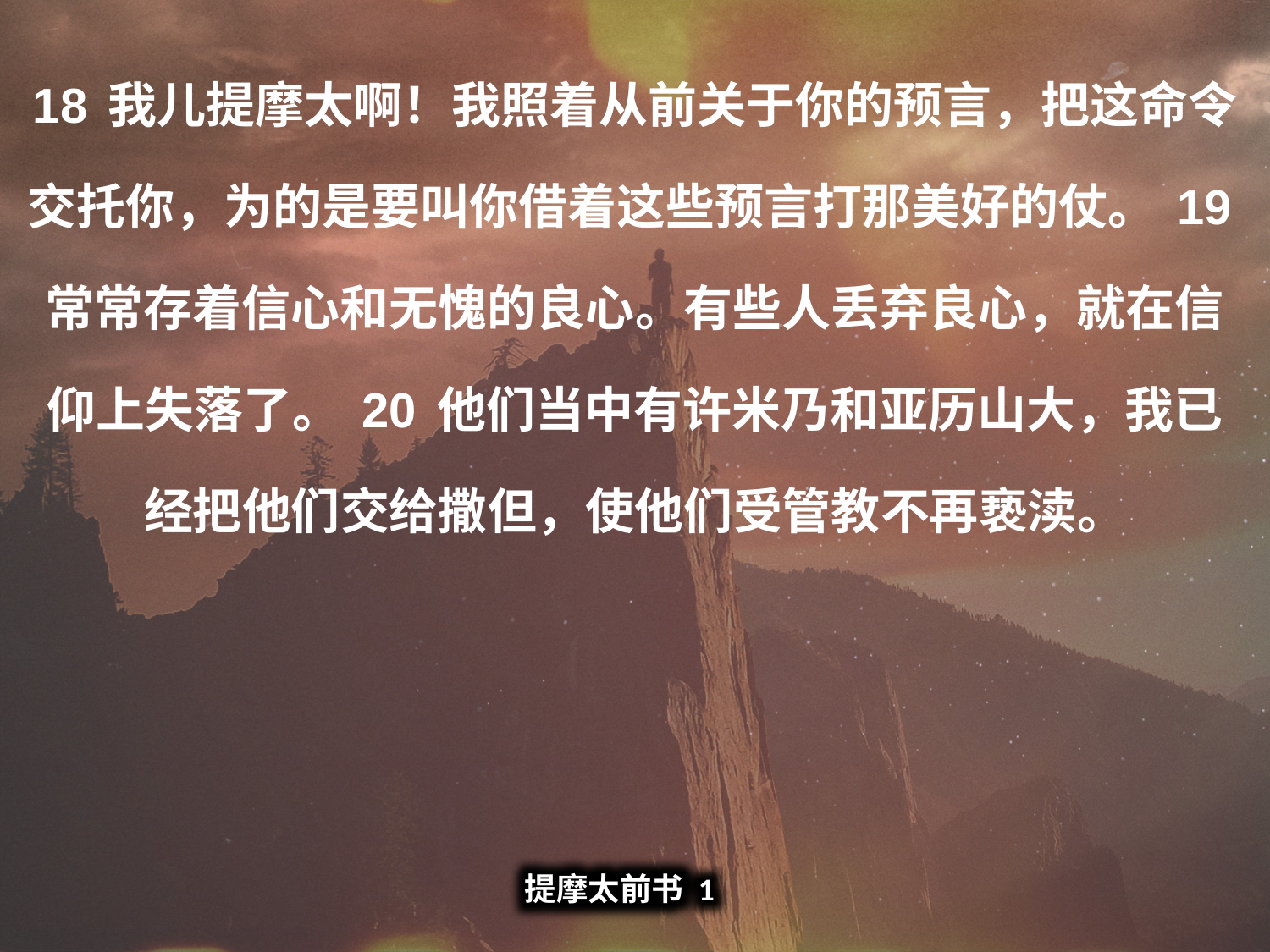

18我儿提摩太啊！我照着从前关于你的预言，把这命令交托你，为的是要叫你借着这些预言打那美好的仗。19常常存着信心和无愧的良心。有些人丢弃良心，就在信仰上失落了。20他们当中有许米乃和亚历山大，我已经把他们交给撒但，使他们受管教不再亵渎。
提摩太前书 1